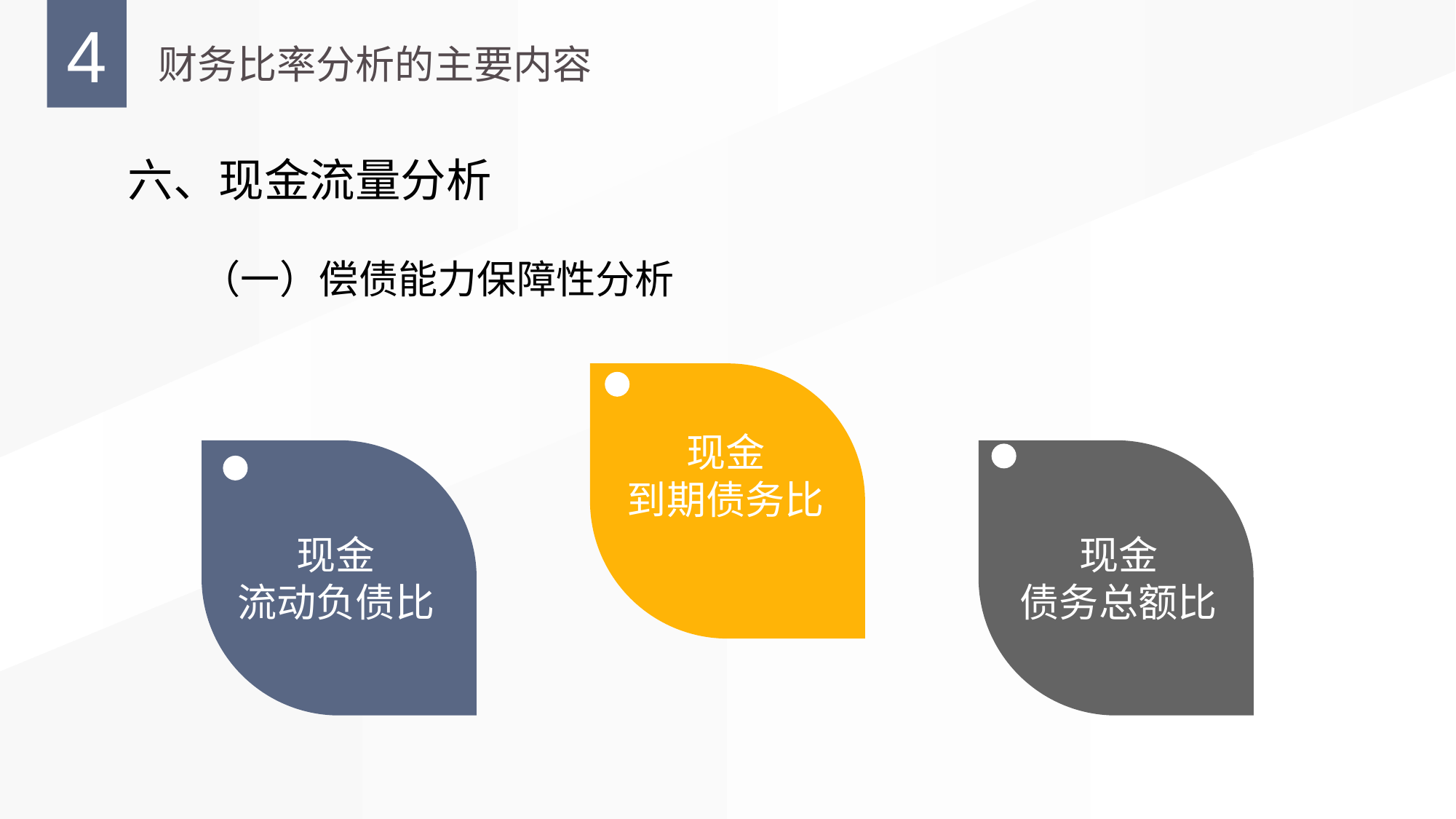

六、现金流量分析
（一）偿债能力保障性分析

现金
到期债务比

现金
流动负债比

现金
债务总额比